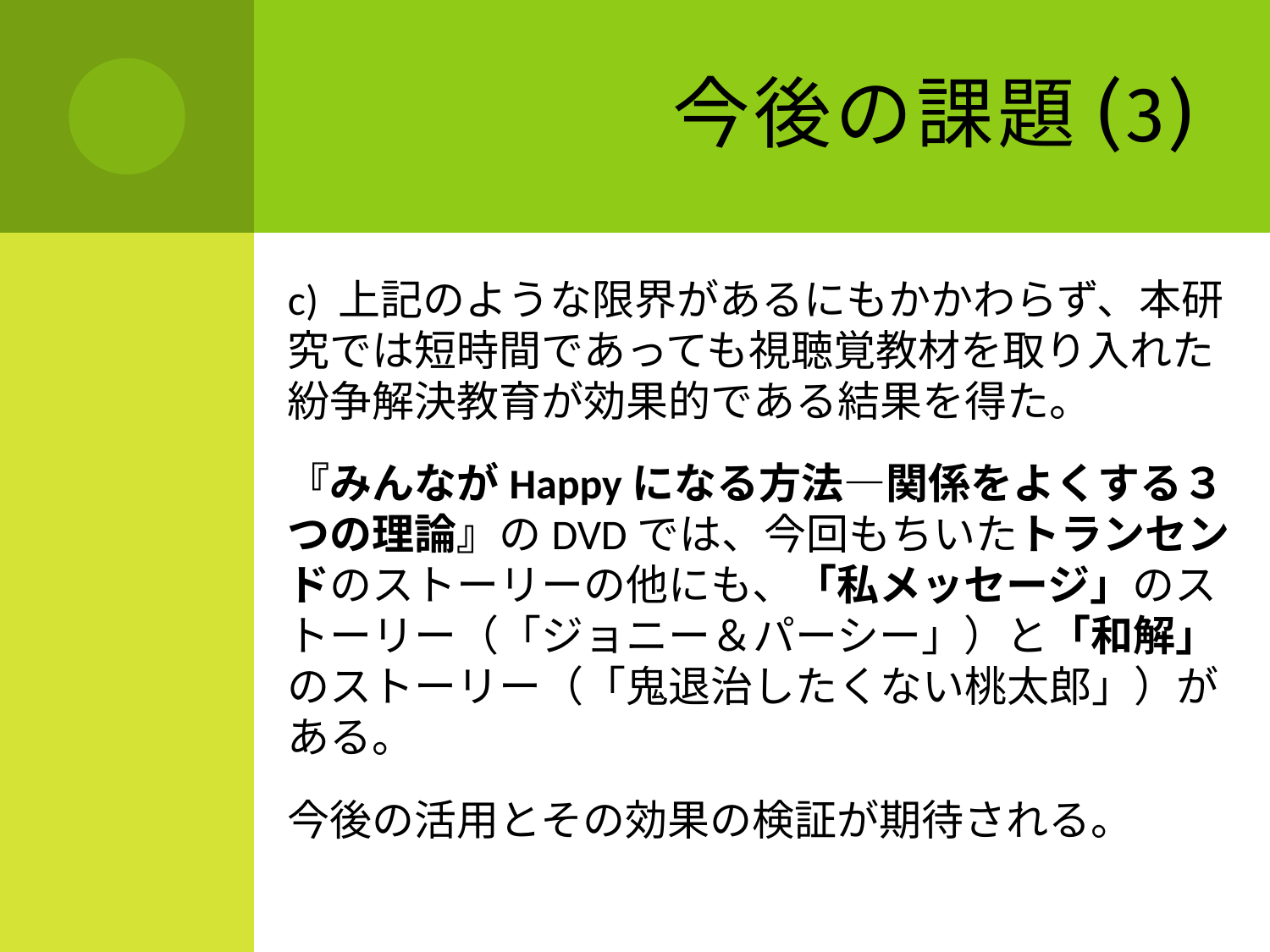

# 今後の課題(3)
c) 上記のような限界があるにもかかわらず、本研究では短時間であっても視聴覚教材を取り入れた紛争解決教育が効果的である結果を得た。
『みんながHappyになる方法―関係をよくする３つの理論』のDVDでは、今回もちいたトランセンドのストーリーの他にも、「私メッセージ」のストーリー（「ジョニー＆パーシー」）と「和解」のストーリー（「鬼退治したくない桃太郎」）がある。
今後の活用とその効果の検証が期待される。